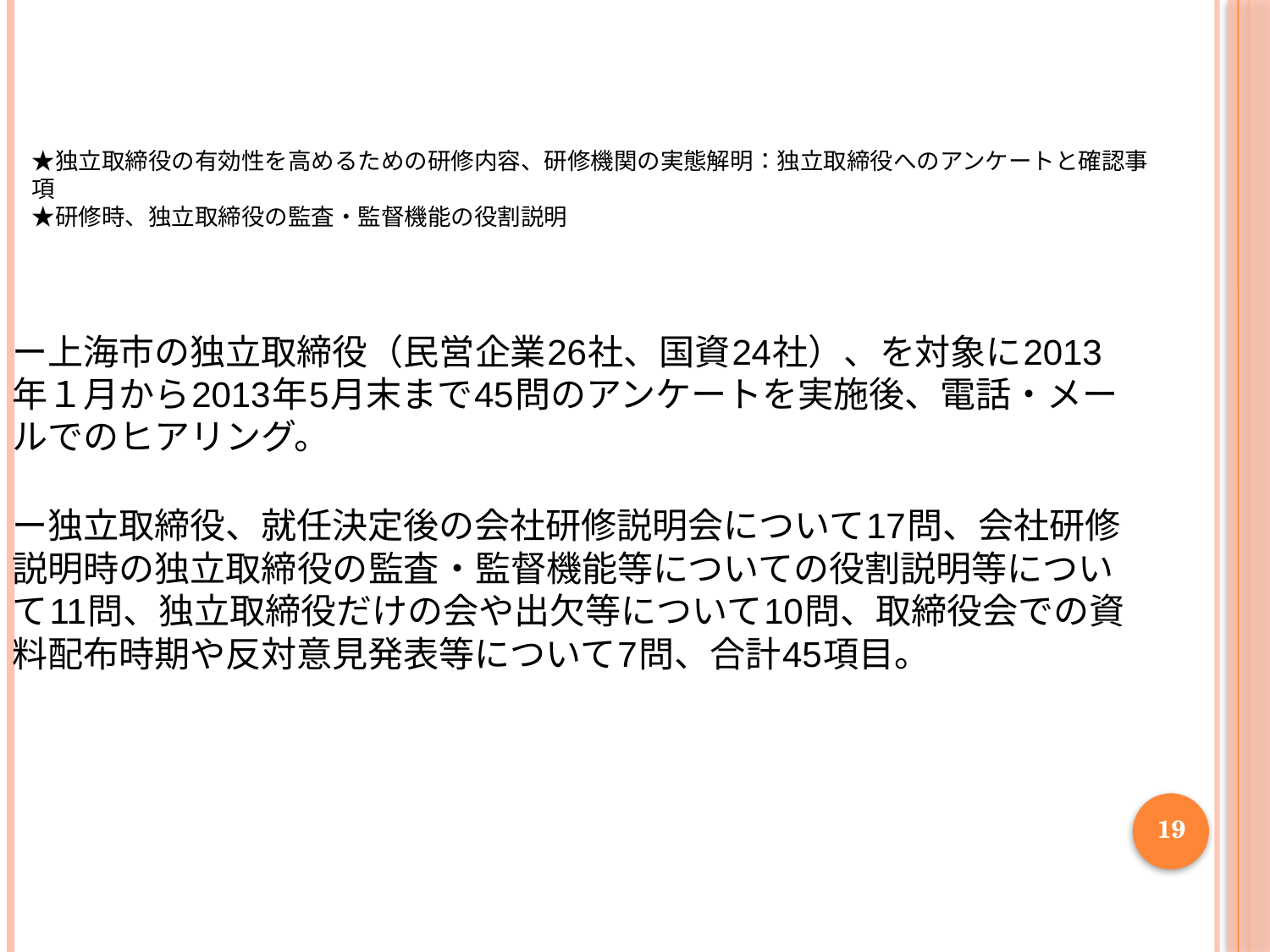

★独立取締役の有効性を高めるための研修内容、研修機関の実態解明：独立取締役へのアンケートと確認事項
★研修時、独立取締役の監査・監督機能の役割説明

ー上海市の独立取締役（民営企業26社、国資24社）、を対象に2013年１月から2013年5月末まで45問のアンケートを実施後、電話・メールでのヒアリング。

ー独立取締役、就任決定後の会社研修説明会について17問、会社研修説明時の独立取締役の監査・監督機能等についての役割説明等について11問、独立取締役だけの会や出欠等について10問、取締役会での資料配布時期や反対意見発表等について7問、合計45項目。

19